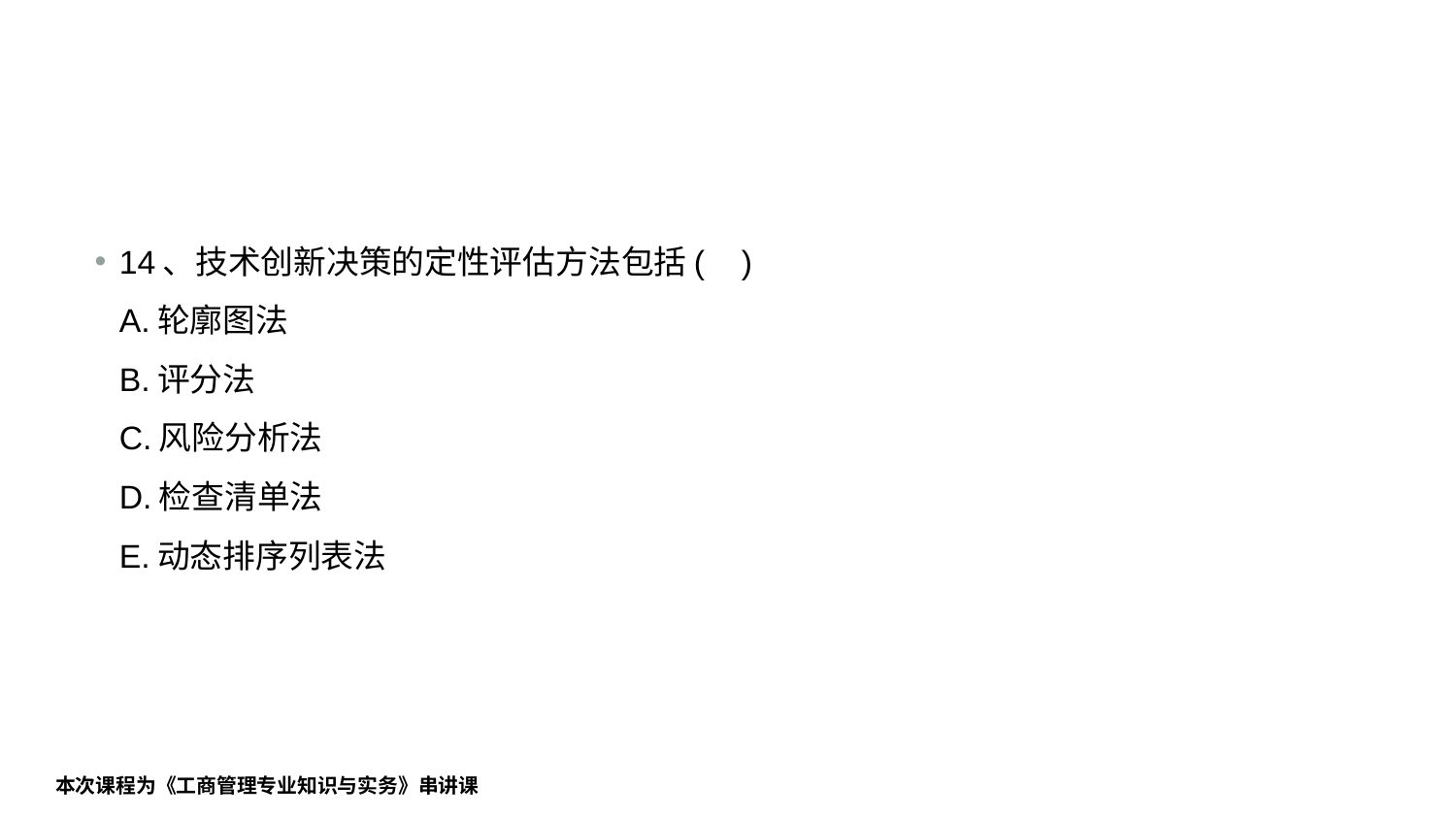

#

14、技术创新决策的定性评估方法包括(    )
A.轮廓图法
B.评分法
C.风险分析法
D.检查清单法
E.动态排序列表法